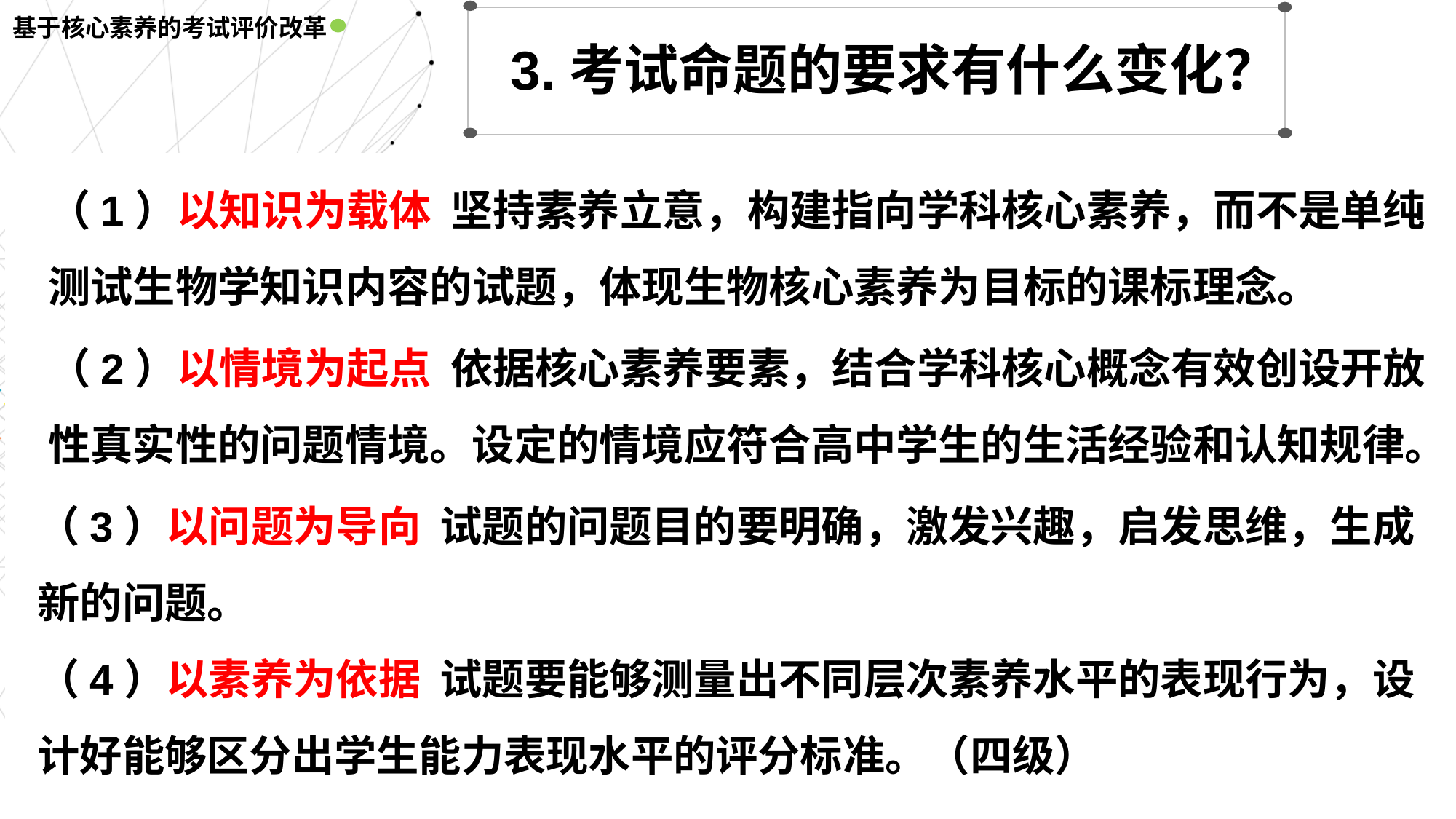

基于核心素养的考试评价改革

3.考试命题的要求有什么变化？

（1）以知识为载体  坚持素养立意，构建指向学科核心素养，而不是单纯测试生物学知识内容的试题，体现生物核心素养为目标的课标理念。
（2）以情境为起点  依据核心素养要素，结合学科核心概念有效创设开放性真实性的问题情境。设定的情境应符合高中学生的生活经验和认知规律。
（3）以问题为导向  试题的问题目的要明确，激发兴趣，启发思维，生成新的问题。
（4）以素养为依据  试题要能够测量出不同层次素养水平的表现行为，设计好能够区分出学生能力表现水平的评分标准。（四级）